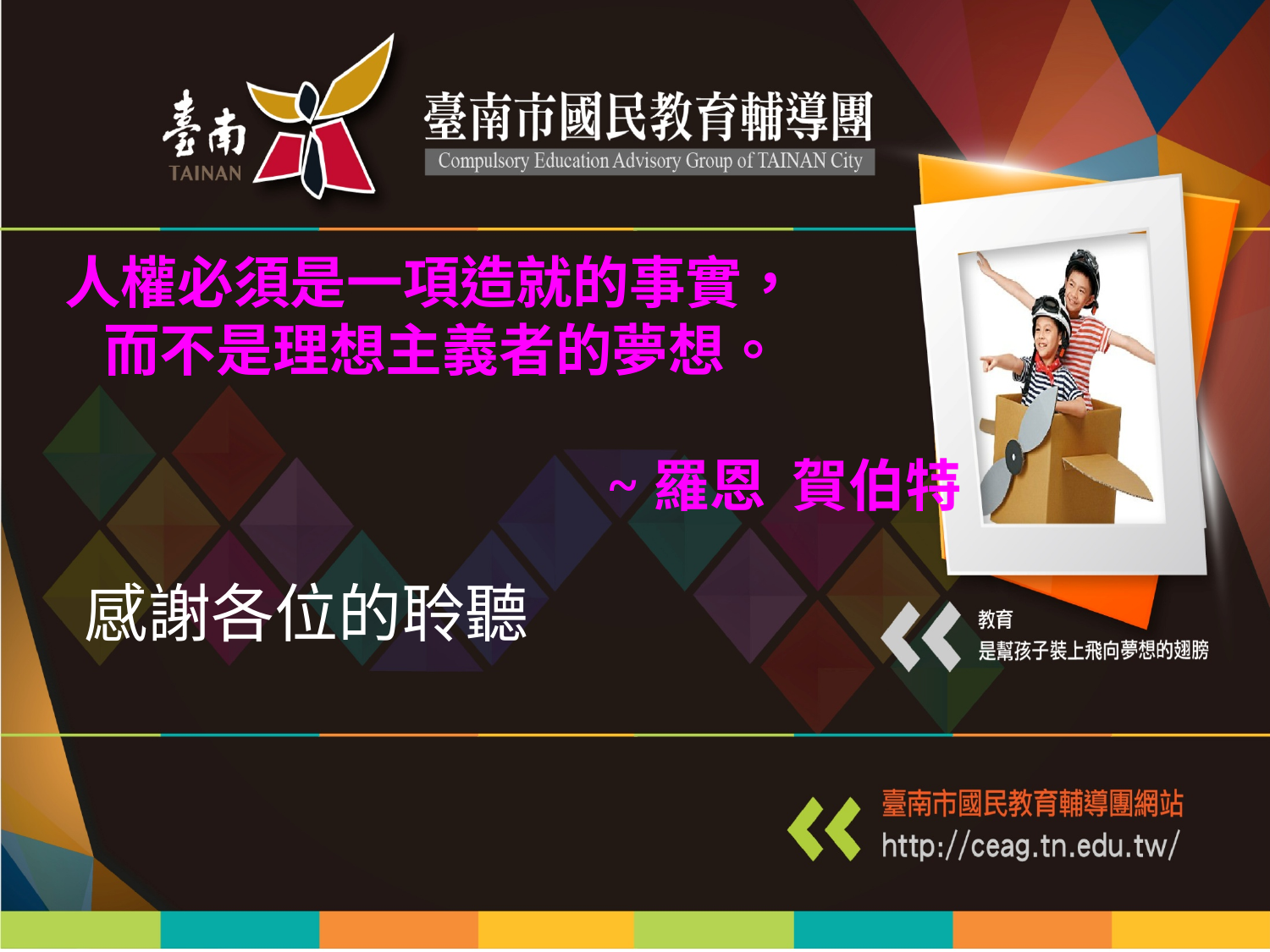

人權必須是一項造就的事實，
  而不是理想主義者的夢想。

                ~羅恩  賀伯特
# 感謝各位的聆聽